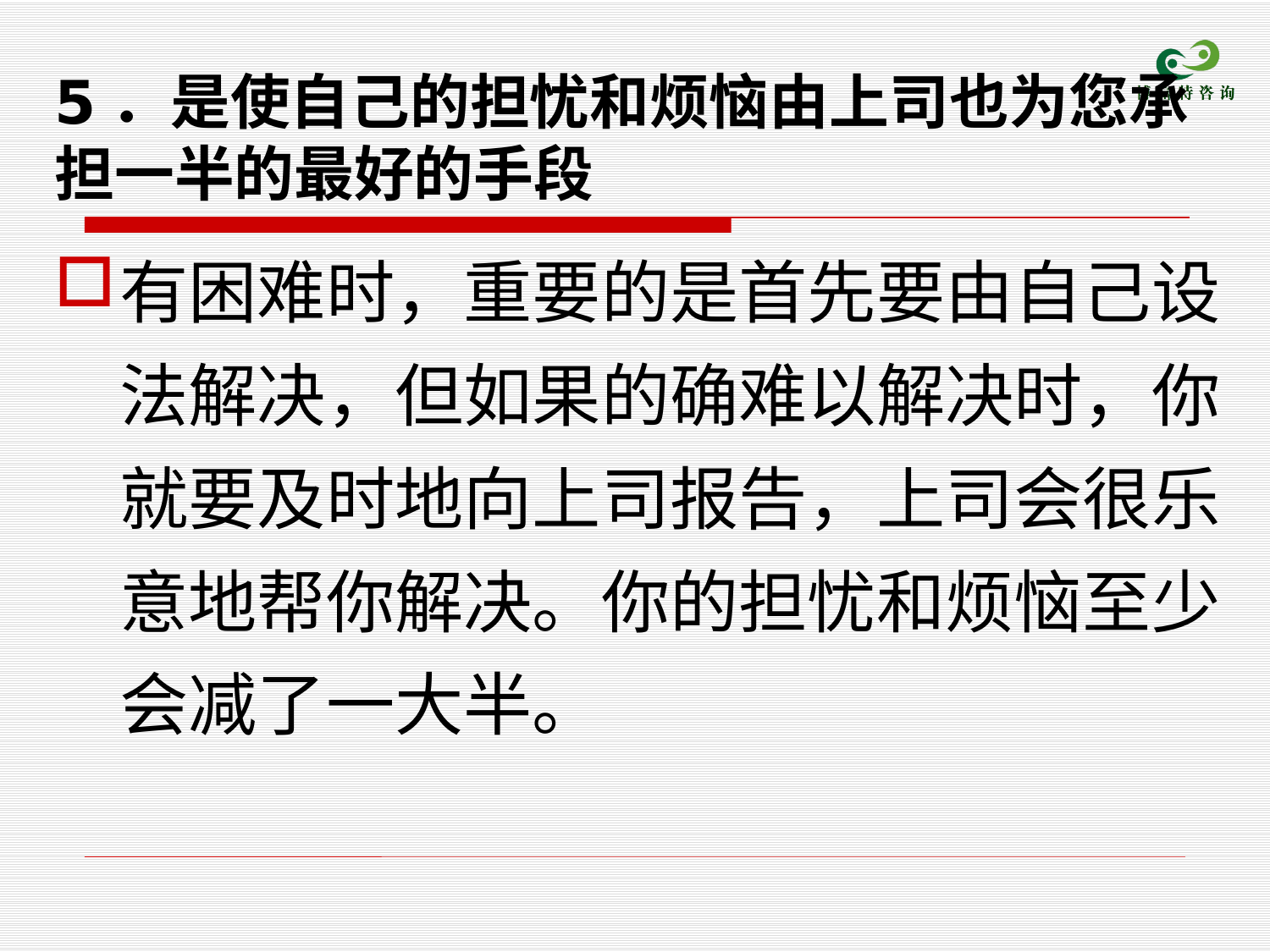

# 5．是使自己的担忧和烦恼由上司也为您承担一半的最好的手段
有困难时，重要的是首先要由自己设法解决，但如果的确难以解决时，你就要及时地向上司报告，上司会很乐意地帮你解决。你的担忧和烦恼至少会减了一大半。
385